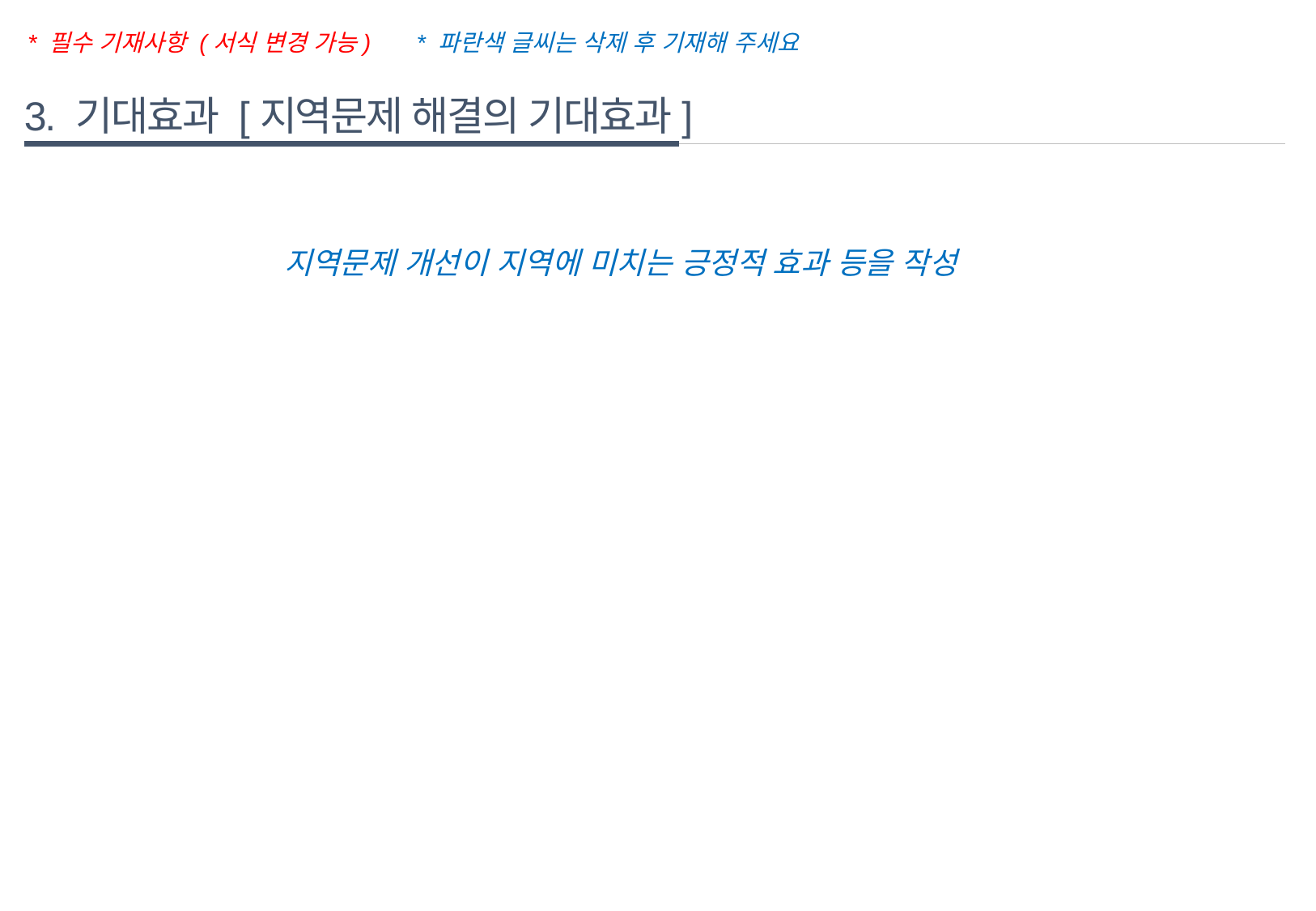

* 필수 기재사항 (서식 변경 가능)
* 파란색 글씨는 삭제 후 기재해 주세요
3. 기대효과 [지역문제 해결의 기대효과]
지역문제 개선이 지역에 미치는 긍정적 효과 등을 작성